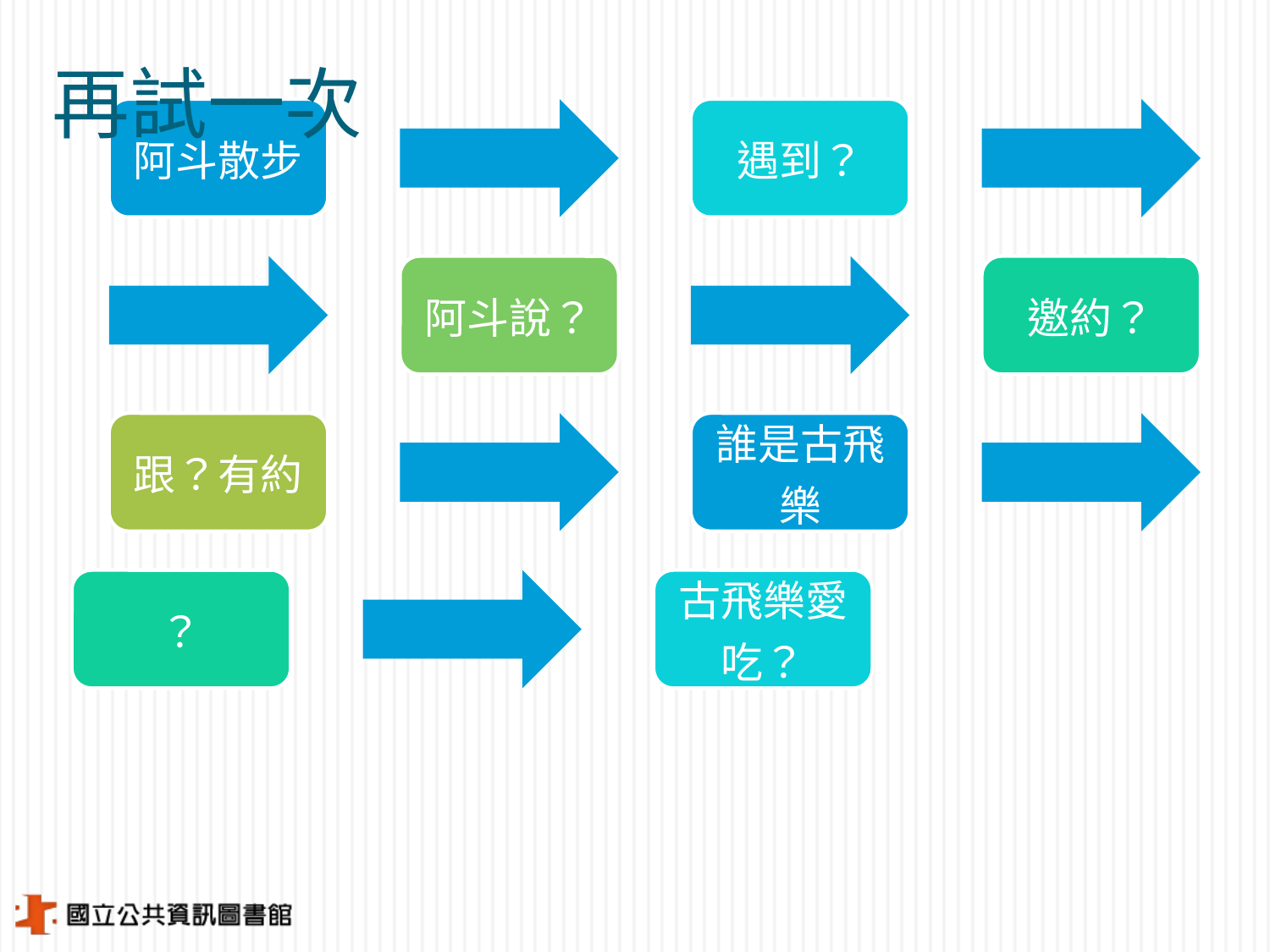

再試一次
阿斗散步
遇到？
邀約？
阿斗說？
跟？有約
誰是古飛樂
古飛樂愛吃？
？